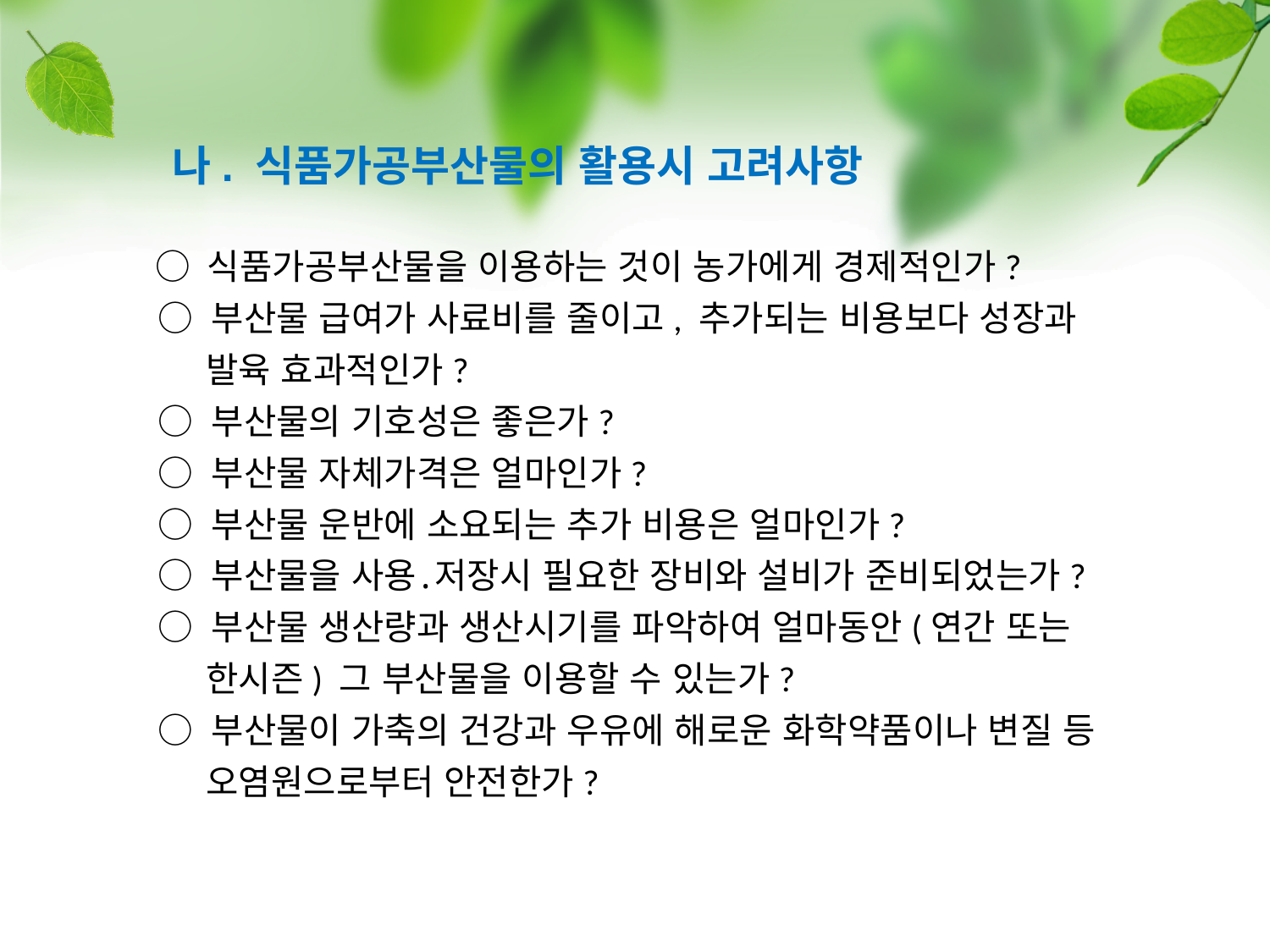

나. 식품가공부산물의 활용시 고려사항
 ○ 식품가공부산물을 이용하는 것이 농가에게 경제적인가?
 ○ 부산물 급여가 사료비를 줄이고, 추가되는 비용보다 성장과
     발육 효과적인가?
 ○ 부산물의 기호성은 좋은가?
 ○ 부산물 자체가격은 얼마인가?
 ○ 부산물 운반에 소요되는 추가 비용은 얼마인가?
 ○ 부산물을 사용․저장시 필요한 장비와 설비가 준비되었는가?
 ○ 부산물 생산량과 생산시기를 파악하여 얼마동안(연간 또는
     한시즌) 그 부산물을 이용할 수 있는가?
 ○ 부산물이 가축의 건강과 우유에 해로운 화학약품이나 변질 등
     오염원으로부터 안전한가?